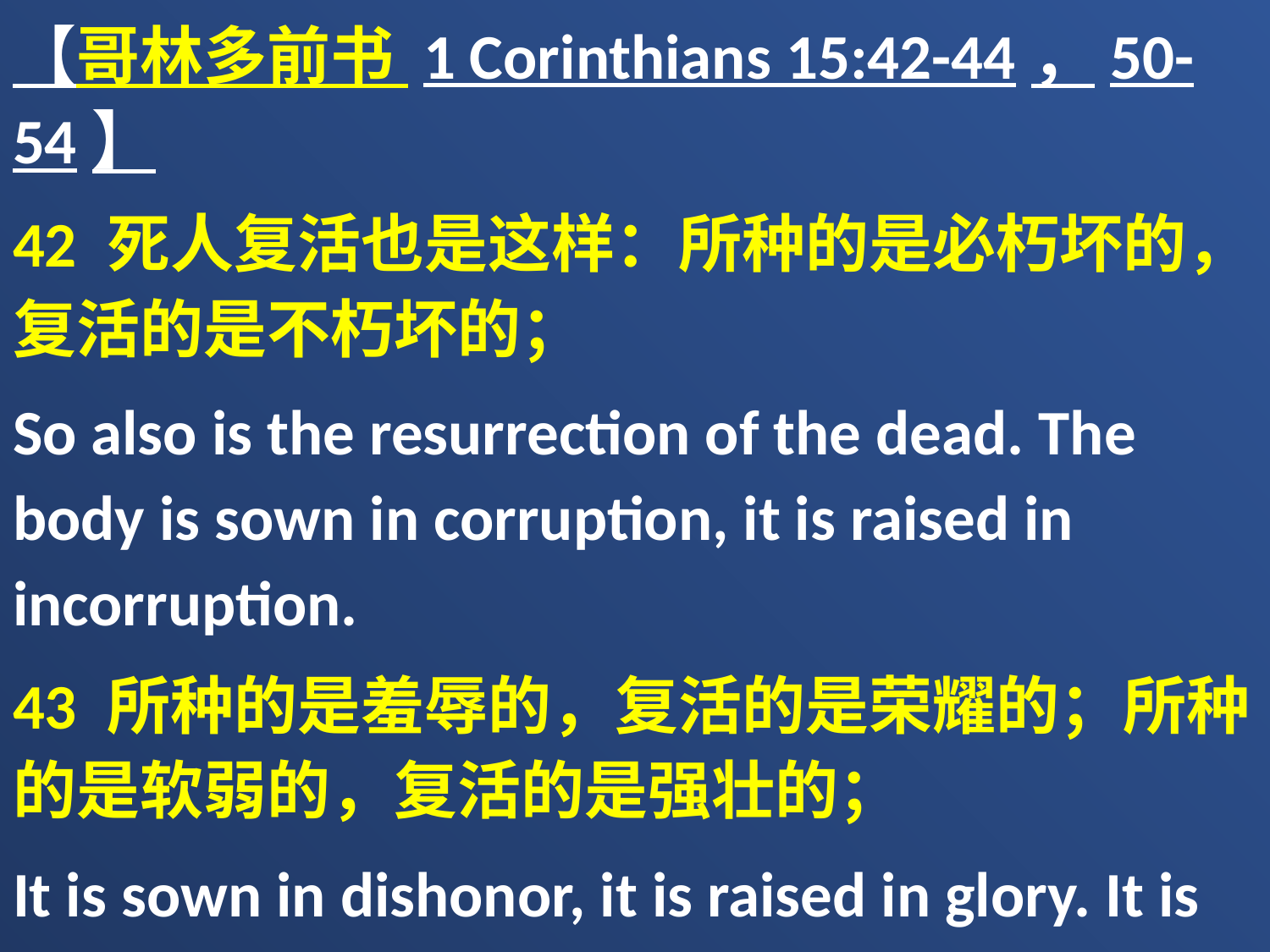

【哥林多前书 1 Corinthians 15:42-44，50-54】
42 死人复活也是这样：所种的是必朽坏的，复活的是不朽坏的；
So also is the resurrection of the dead. The body is sown in corruption, it is raised in incorruption.
43 所种的是羞辱的，复活的是荣耀的；所种的是软弱的，复活的是强壮的；
It is sown in dishonor, it is raised in glory. It is sown in weakness, it is raised in power.